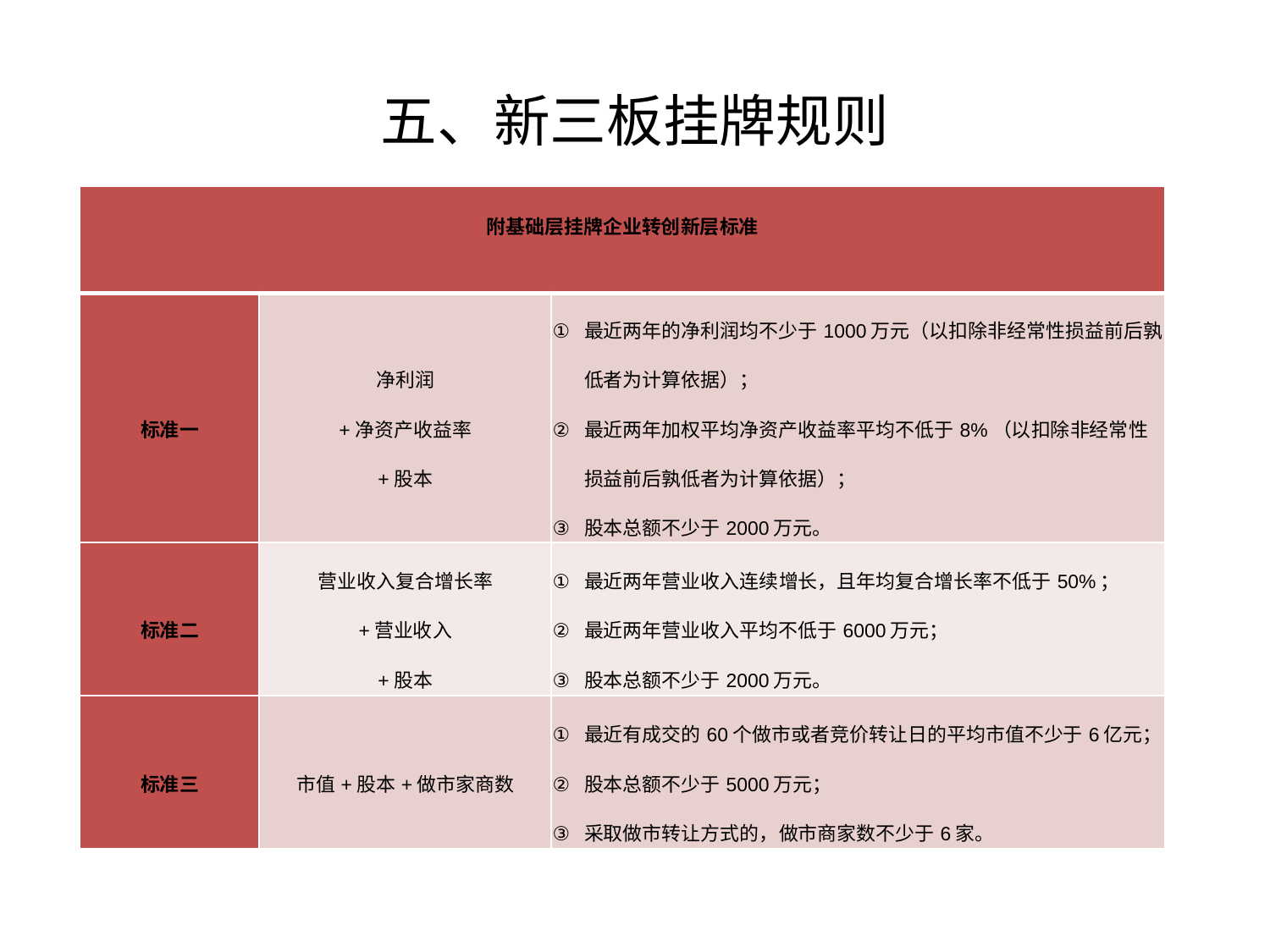

五、新三板挂牌规则
| 附基础层挂牌企业转创新层标准 |  |  |
| --- | --- | --- |
| 标准一 | 净利润 +净资产收益率 +股本 | 最近两年的净利润均不少于1000万元（以扣除非经常性损益前后孰低者为计算依据）； 最近两年加权平均净资产收益率平均不低于8%（以扣除非经常性损益前后孰低者为计算依据）； 股本总额不少于2000万元。 |
| 标准二 | 营业收入复合增长率 +营业收入 +股本 | 最近两年营业收入连续增长，且年均复合增长率不低于50%； 最近两年营业收入平均不低于6000万元； 股本总额不少于2000万元。 |
| 标准三 | 市值+股本+做市家商数 | 最近有成交的60个做市或者竞价转让日的平均市值不少于6亿元； 股本总额不少于5000万元； 采取做市转让方式的，做市商家数不少于6家。 |